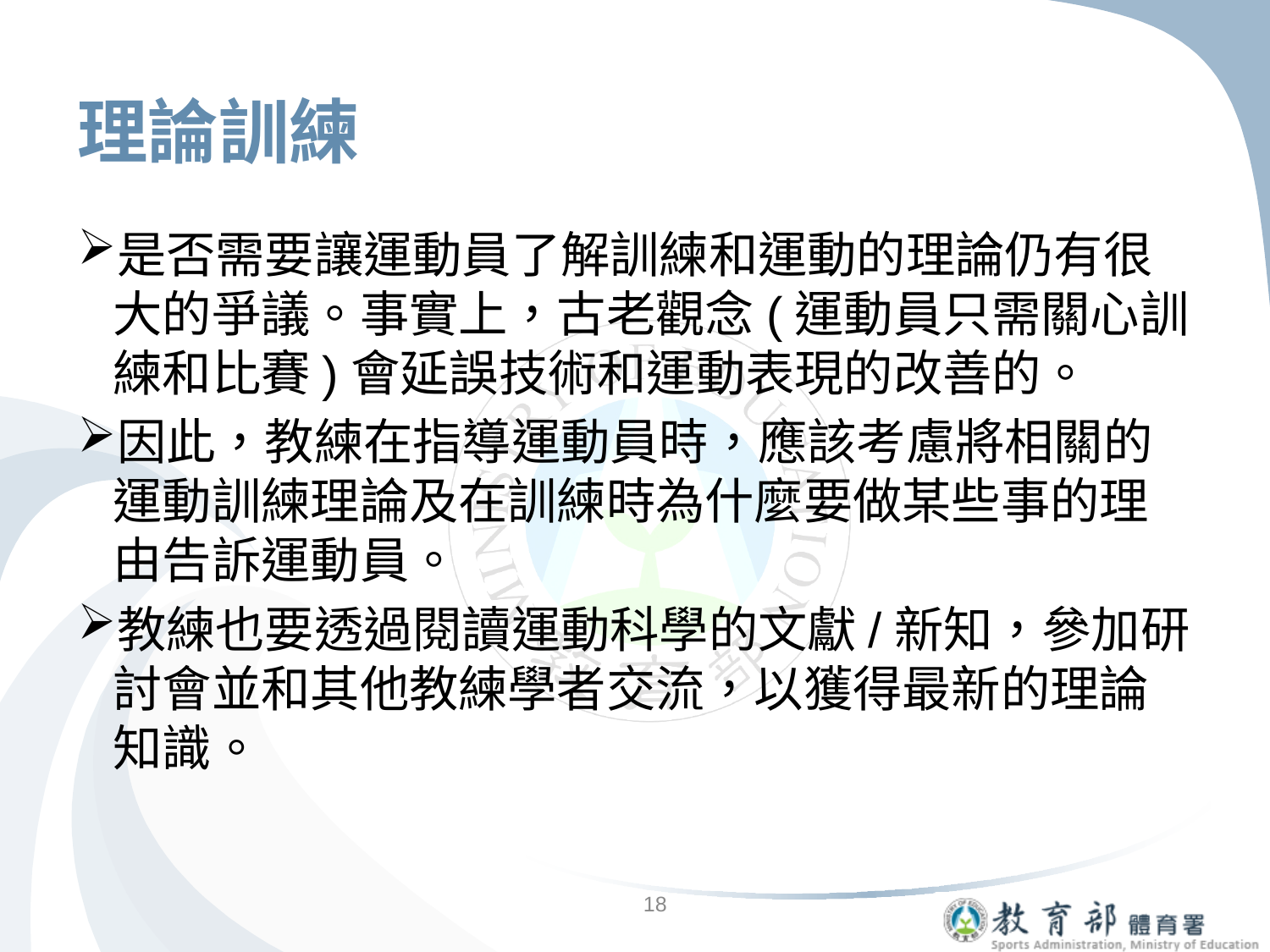

# 理論訓練
是否需要讓運動員了解訓練和運動的理論仍有很大的爭議。事實上，古老觀念(運動員只需關心訓練和比賽)會延誤技術和運動表現的改善的。
因此，教練在指導運動員時，應該考慮將相關的運動訓練理論及在訓練時為什麼要做某些事的理由告訴運動員。
教練也要透過閱讀運動科學的文獻/新知，參加研討會並和其他教練學者交流，以獲得最新的理論知識。
18